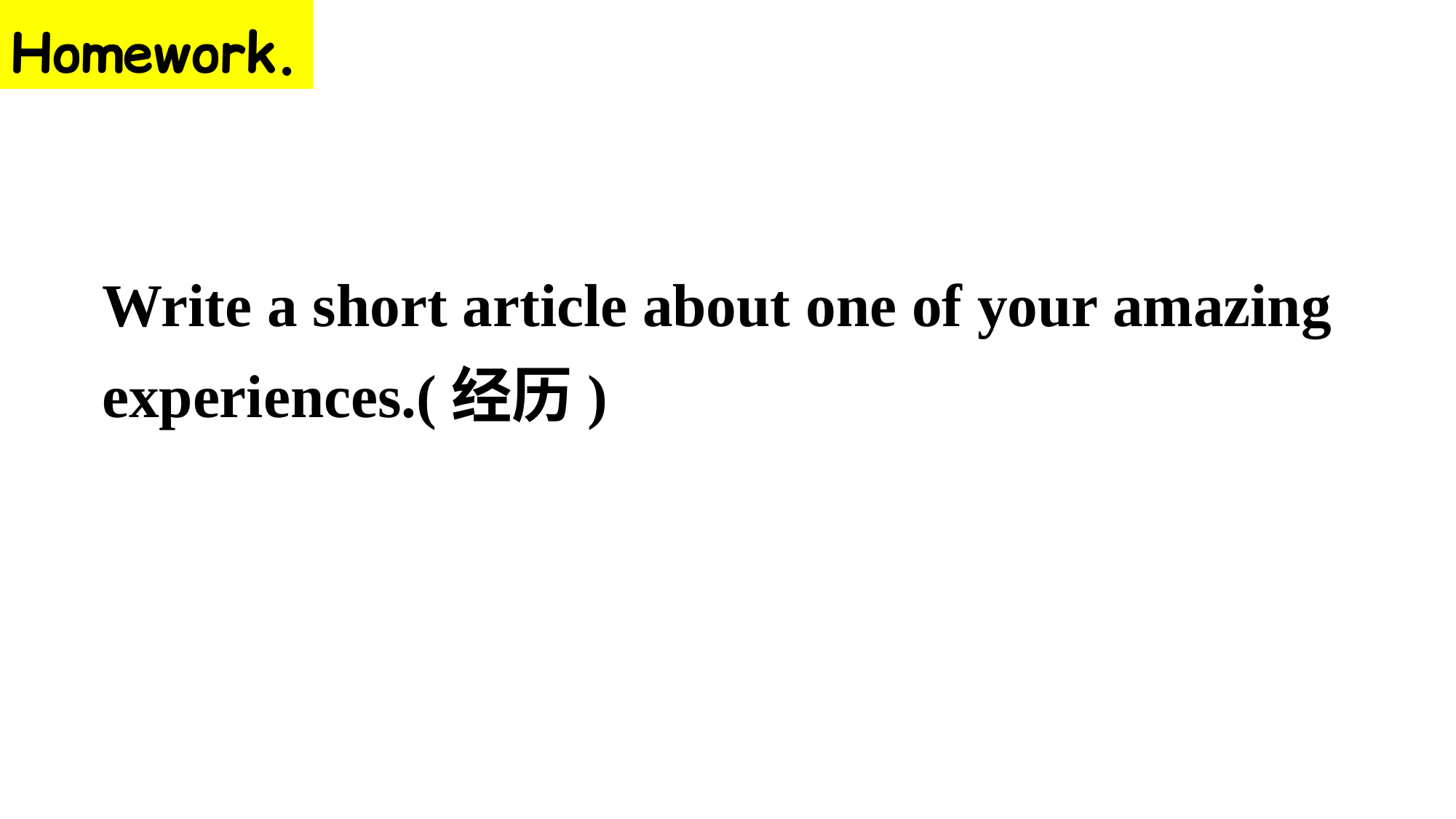

Homework.
Write a short article about one of your amazing  experiences.(经历)